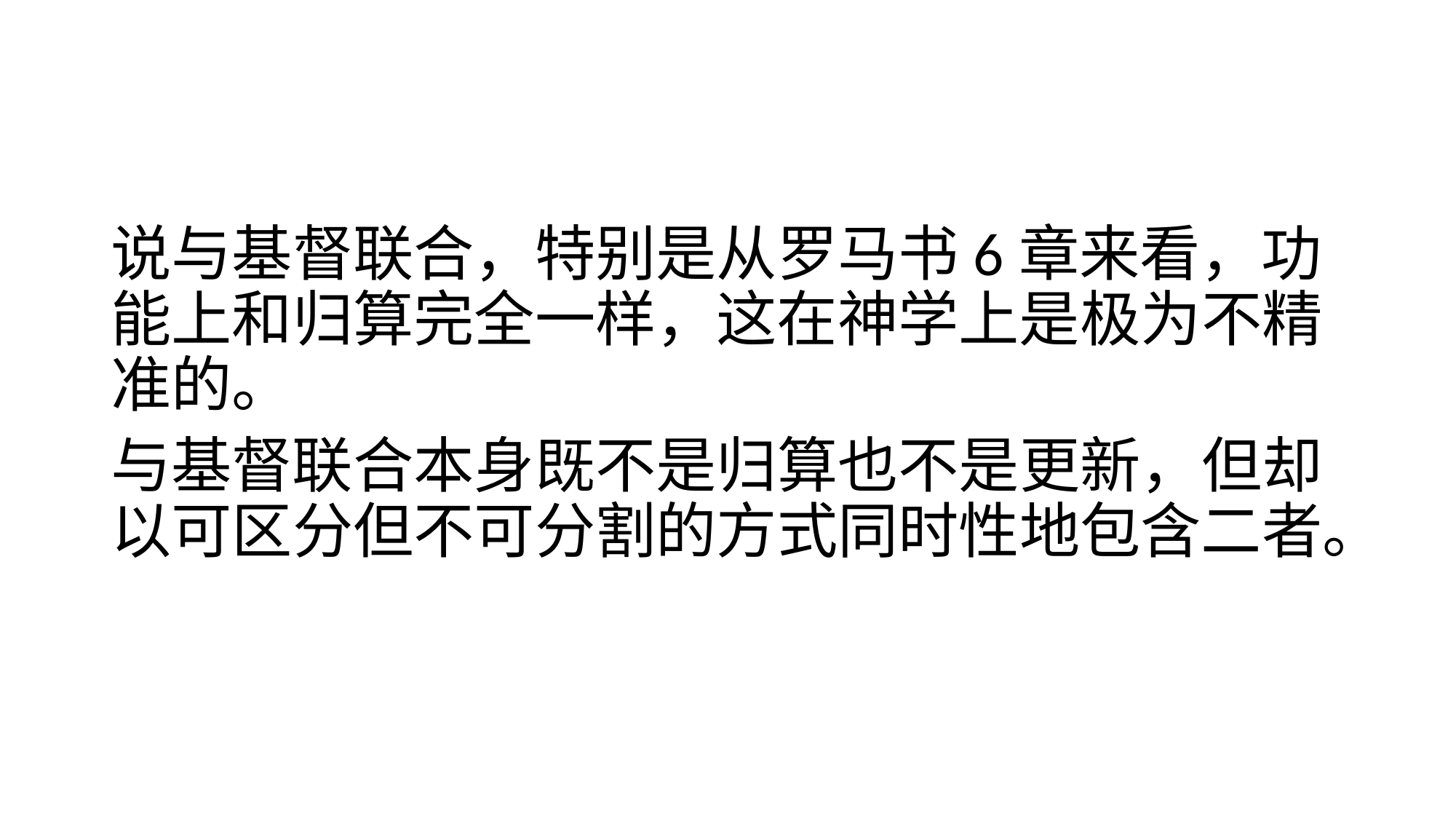

#
说与基督联合，特别是从罗马书6章来看，功能上和归算完全一样，这在神学上是极为不精准的。
与基督联合本身既不是归算也不是更新，但却以可区分但不可分割的方式同时性地包含二者。